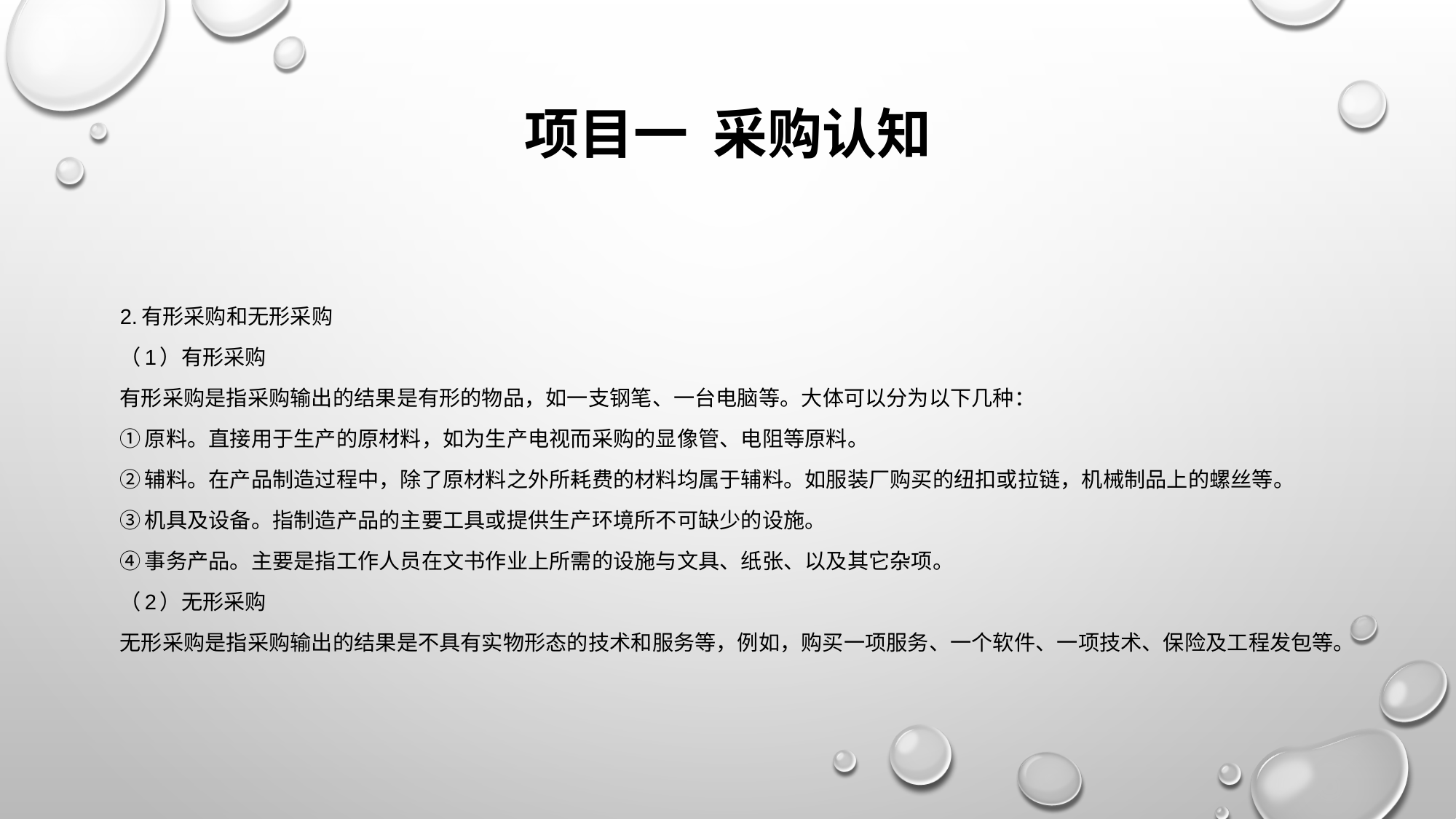

# 项目一  采购认知
2.有形采购和无形采购
（1）有形采购
有形采购是指采购输出的结果是有形的物品，如一支钢笔、一台电脑等。大体可以分为以下几种：
①原料。直接用于生产的原材料，如为生产电视而采购的显像管、电阻等原料。
②辅料。在产品制造过程中，除了原材料之外所耗费的材料均属于辅料。如服装厂购买的纽扣或拉链，机械制品上的螺丝等。
③机具及设备。指制造产品的主要工具或提供生产环境所不可缺少的设施。
④事务产品。主要是指工作人员在文书作业上所需的设施与文具、纸张、以及其它杂项。
（2）无形采购
无形采购是指采购输出的结果是不具有实物形态的技术和服务等，例如，购买一项服务、一个软件、一项技术、保险及工程发包等。